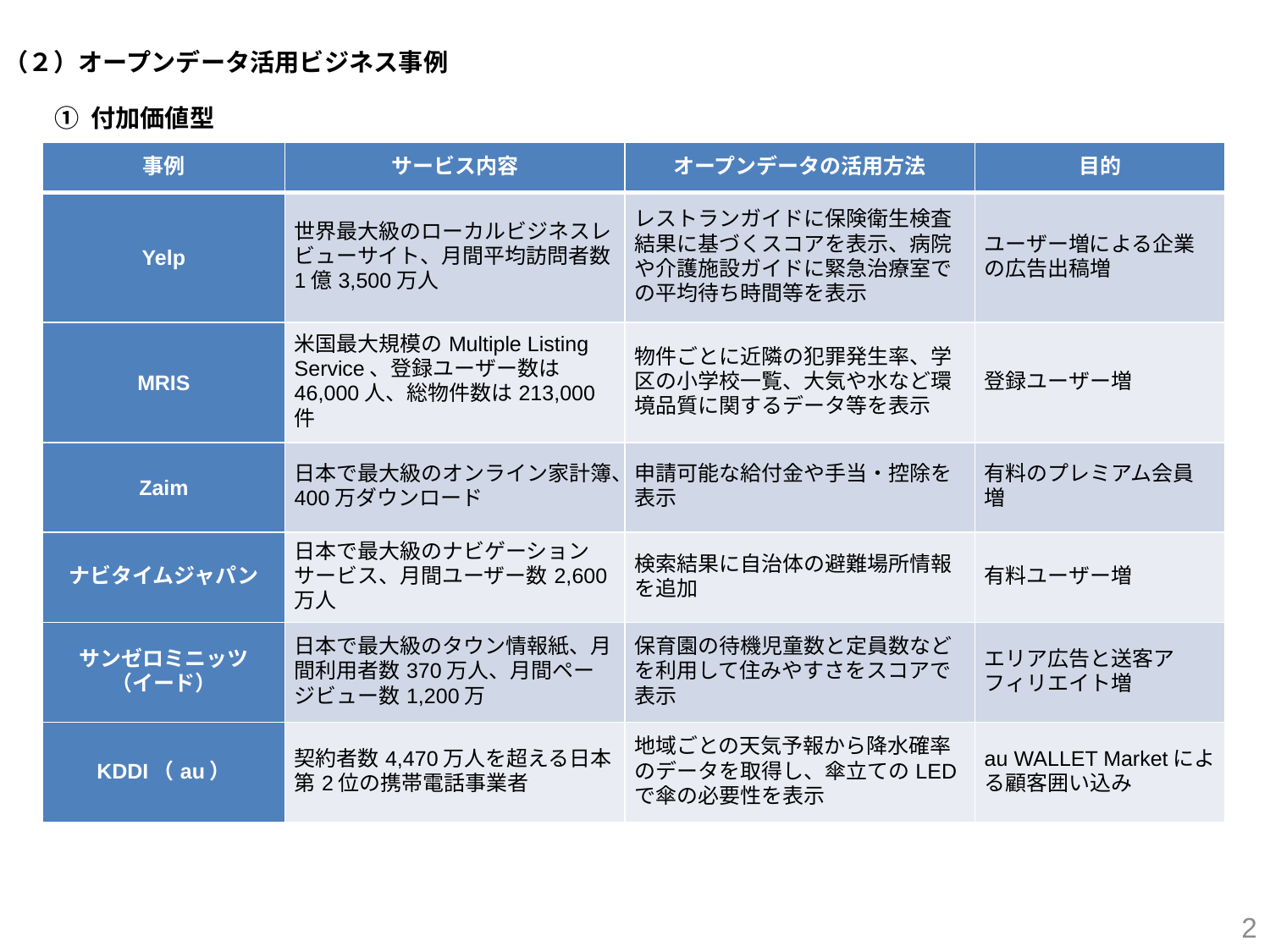

（２）オープンデータ活用ビジネス事例
① 付加価値型
| 事例 | サービス内容 | オープンデータの活用方法 | 目的 |
| --- | --- | --- | --- |
| Yelp | 世界最大級のローカルビジネスレビューサイト、月間平均訪問者数1億3,500万人 | レストランガイドに保険衛生検査結果に基づくスコアを表示、病院や介護施設ガイドに緊急治療室での平均待ち時間等を表示 | ユーザー増による企業の広告出稿増 |
| MRIS | 米国最大規模のMultiple Listing Service、登録ユーザー数は46,000人、総物件数は213,000件 | 物件ごとに近隣の犯罪発生率、学区の小学校一覧、大気や水など環境品質に関するデータ等を表示 | 登録ユーザー増 |
| Zaim | 日本で最大級のオンライン家計簿、400万ダウンロード | 申請可能な給付金や手当・控除を表示 | 有料のプレミアム会員増 |
| ナビタイムジャパン | 日本で最大級のナビゲーションサービス、月間ユーザー数2,600万人 | 検索結果に自治体の避難場所情報を追加 | 有料ユーザー増 |
| サンゼロミニッツ （イード） | 日本で最大級のタウン情報紙、月間利用者数370万人、月間ページビュー数1,200万 | 保育園の待機児童数と定員数などを利用して住みやすさをスコアで表示 | エリア広告と送客アフィリエイト増 |
| KDDI（au） | 契約者数4,470万人を超える日本第2位の携帯電話事業者 | 地域ごとの天気予報から降水確率のデータを取得し、傘立てのLEDで傘の必要性を表示 | au WALLET Marketによる顧客囲い込み |
2